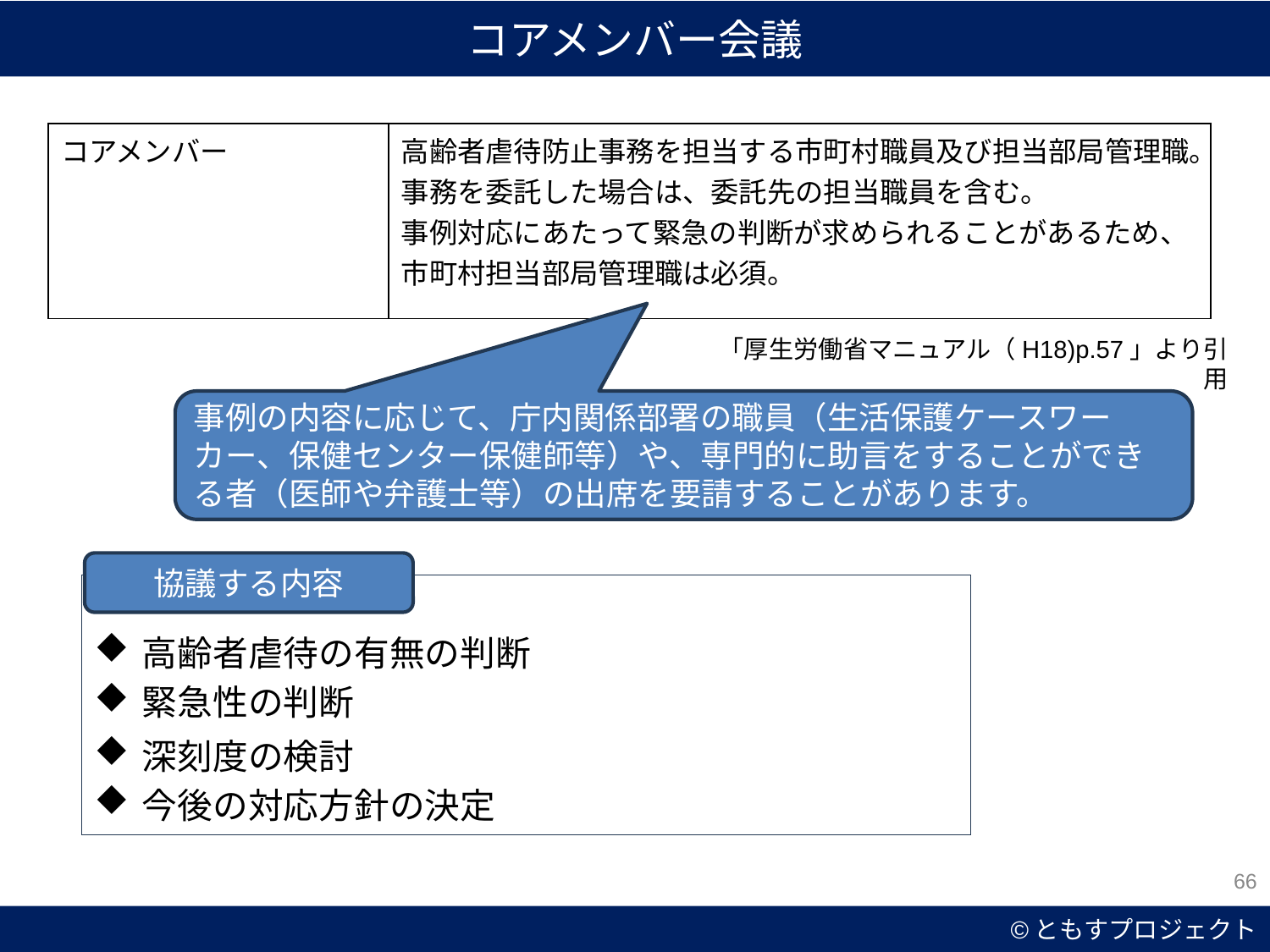

コアメンバー会議
| コアメンバー | 高齢者虐待防止事務を担当する市町村職員及び担当部局管理職。事務を委託した場合は、委託先の担当職員を含む。 事例対応にあたって緊急の判断が求められることがあるため、市町村担当部局管理職は必須。 |
| --- | --- |
「厚生労働省マニュアル（H18)p.57」より引用
事例の内容に応じて、庁内関係部署の職員（生活保護ケースワーカー、保健センター保健師等）や、専門的に助言をすることができる者（医師や弁護士等）の出席を要請することがあります。
協議する内容

高齢者虐待の有無の判断
緊急性の判断
深刻度の検討
今後の対応方針の決定
66
©ともすプロジェクト